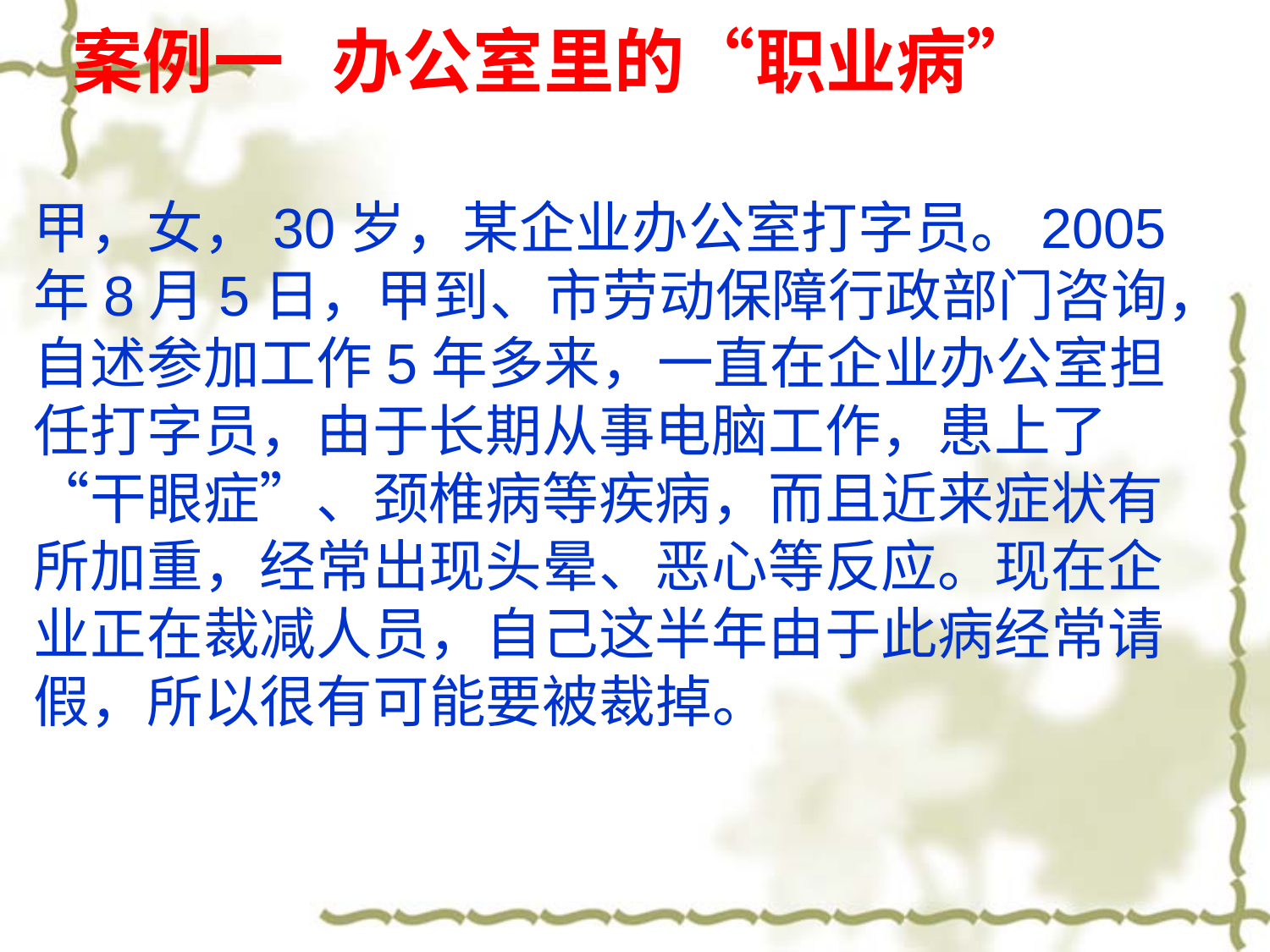

案例一   办公室里的“职业病”

甲，女，30岁，某企业办公室打字员。2005年8月5日，甲到、市劳动保障行政部门咨询，自述参加工作5年多来，一直在企业办公室担任打字员，由于长期从事电脑工作，患上了“干眼症”、颈椎病等疾病，而且近来症状有所加重，经常出现头晕、恶心等反应。现在企业正在裁减人员，自己这半年由于此病经常请假，所以很有可能要被裁掉。